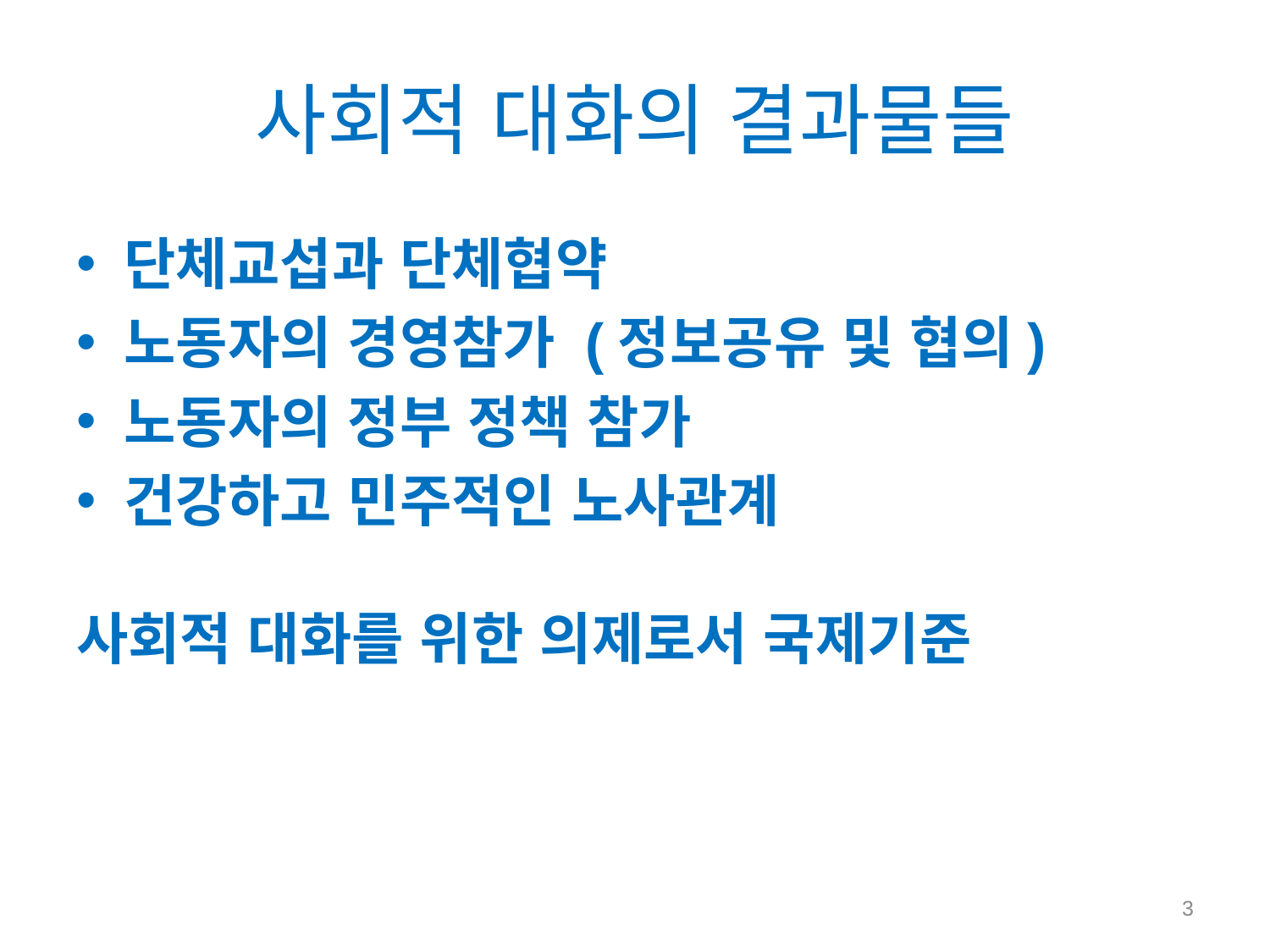

# 사회적 대화의 결과물들
단체교섭과 단체협약
노동자의 경영참가 (정보공유 및 협의)
노동자의 정부 정책 참가
건강하고 민주적인 노사관계

사회적 대화를 위한 의제로서 국제기준
3